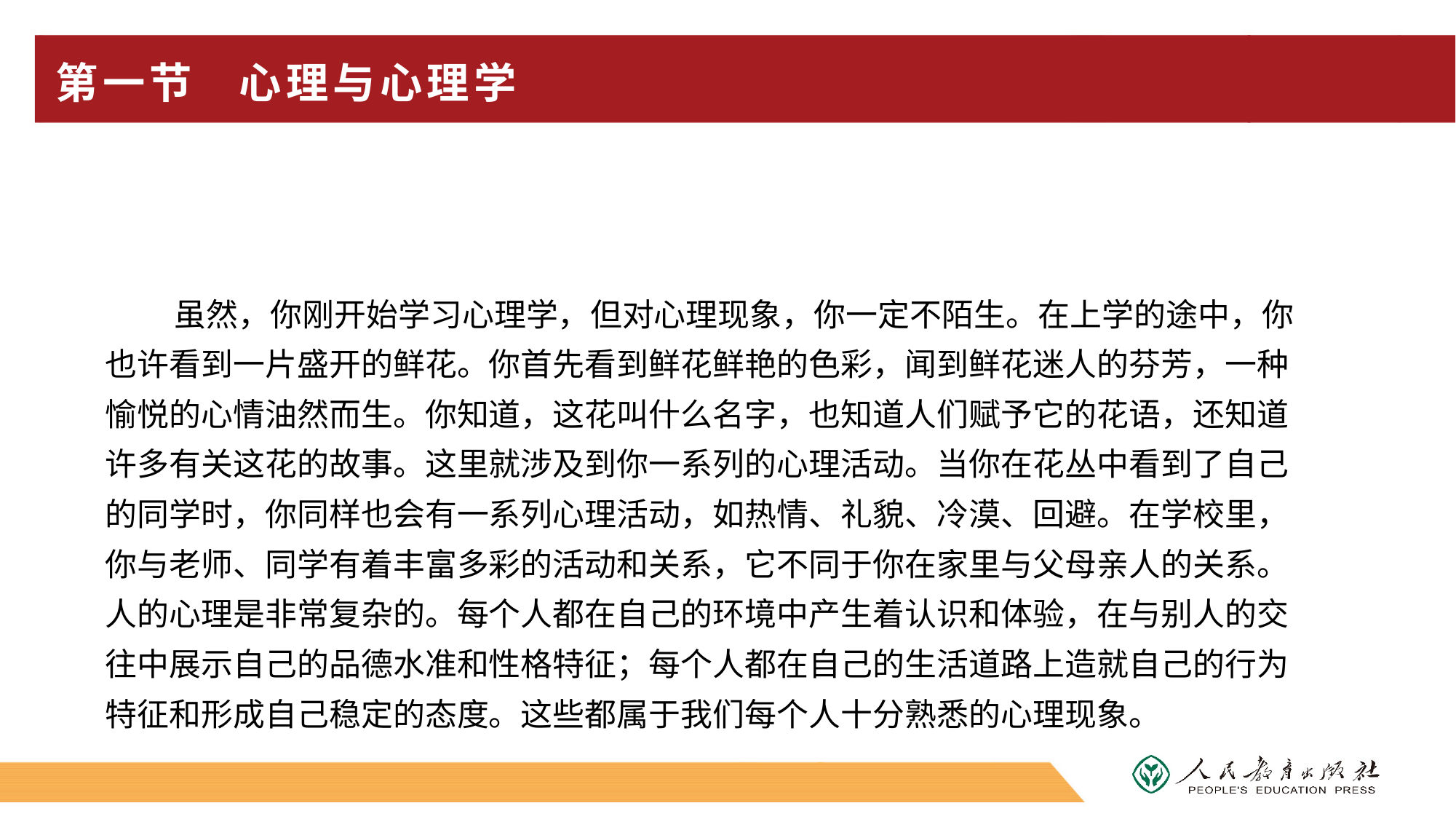

# 第一节   心理与心理学

虽然，你刚开始学习心理学，但对心理现象，你一定不陌生。在上学的途中，你也许看到一片盛开的鲜花。你首先看到鲜花鲜艳的色彩，闻到鲜花迷人的芬芳，一种愉悦的心情油然而生。你知道，这花叫什么名字，也知道人们赋予它的花语，还知道许多有关这花的故事。这里就涉及到你一系列的心理活动。当你在花丛中看到了自己的同学时，你同样也会有一系列心理活动，如热情、礼貌、冷漠、回避。在学校里，你与老师、同学有着丰富多彩的活动和关系，它不同于你在家里与父母亲人的关系。人的心理是非常复杂的。每个人都在自己的环境中产生着认识和体验，在与别人的交往中展示自己的品德水准和性格特征；每个人都在自己的生活道路上造就自己的行为特征和形成自己稳定的态度。这些都属于我们每个人十分熟悉的心理现象。